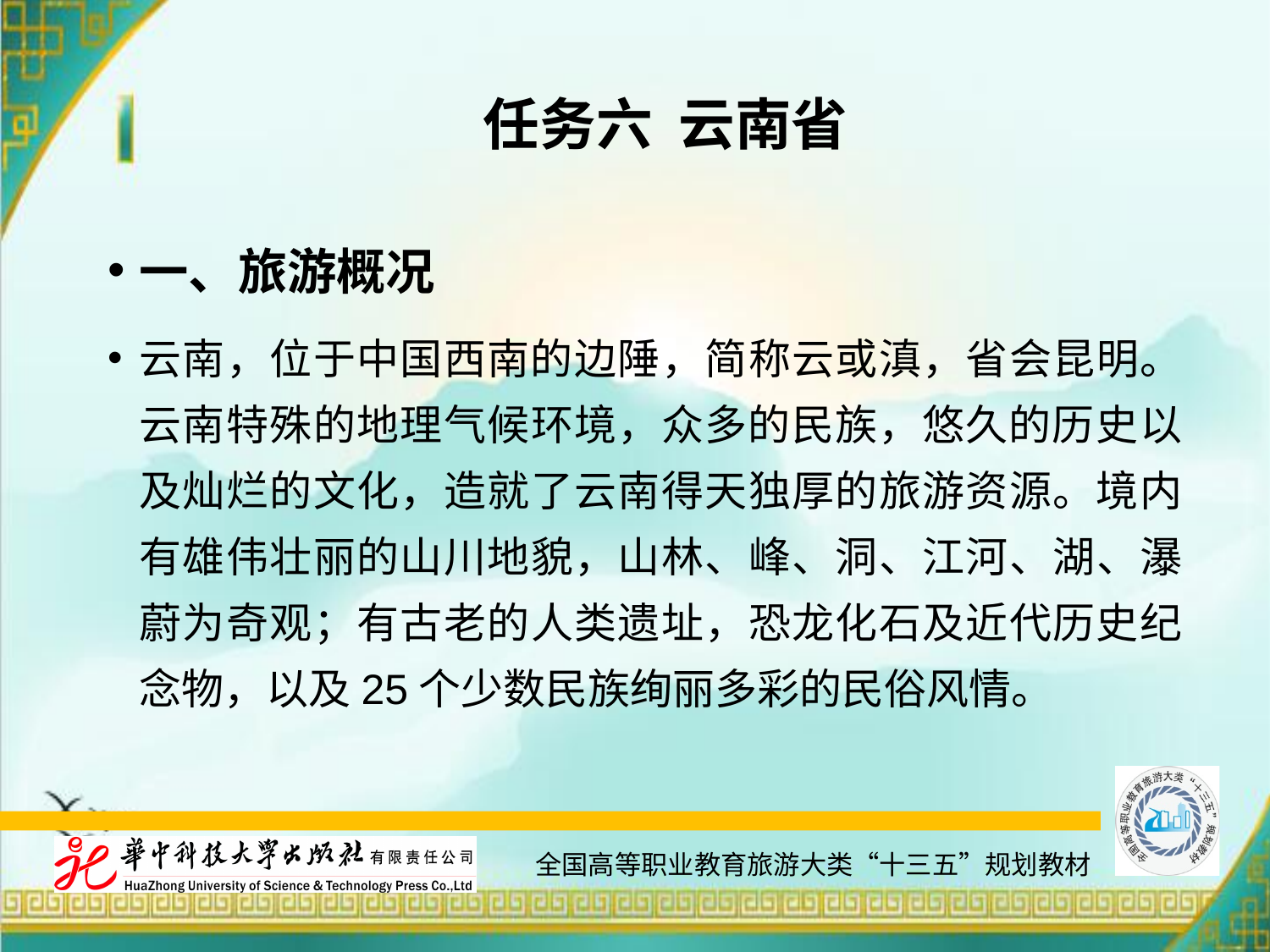

# 任务六  云南省
一、旅游概况
云南，位于中国西南的边陲，简称云或滇，省会昆明。云南特殊的地理气候环境，众多的民族，悠久的历史以及灿烂的文化，造就了云南得天独厚的旅游资源。境内有雄伟壮丽的山川地貌，山林、峰、洞、江河、湖、瀑蔚为奇观；有古老的人类遗址，恐龙化石及近代历史纪念物，以及25个少数民族绚丽多彩的民俗风情。